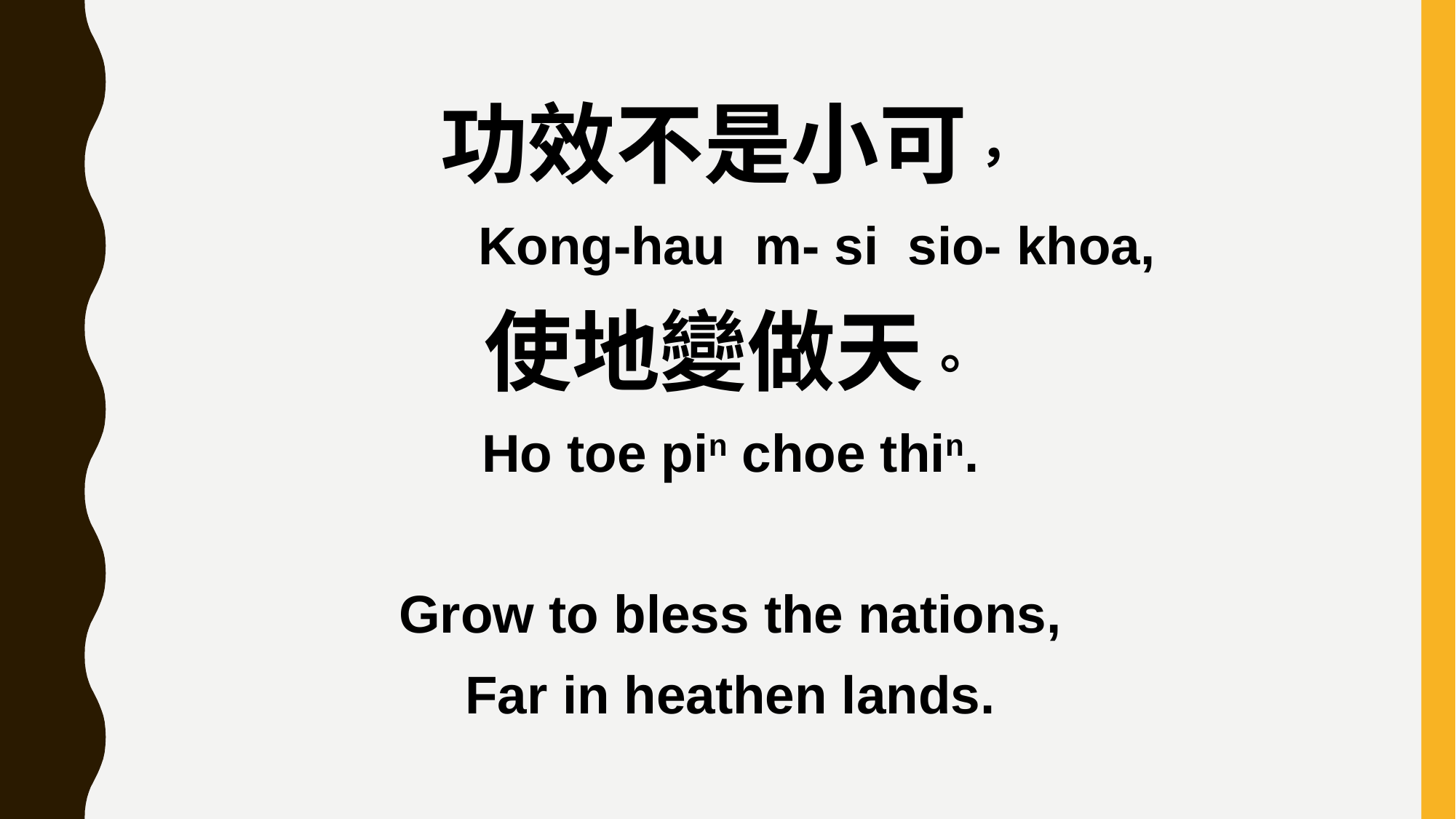

功效不是小可，
                   Kong-hau  m- si  sio- khoa,
使地變做天。
Ho toe pin choe thin.

Grow to bless the nations,
Far in heathen lands.